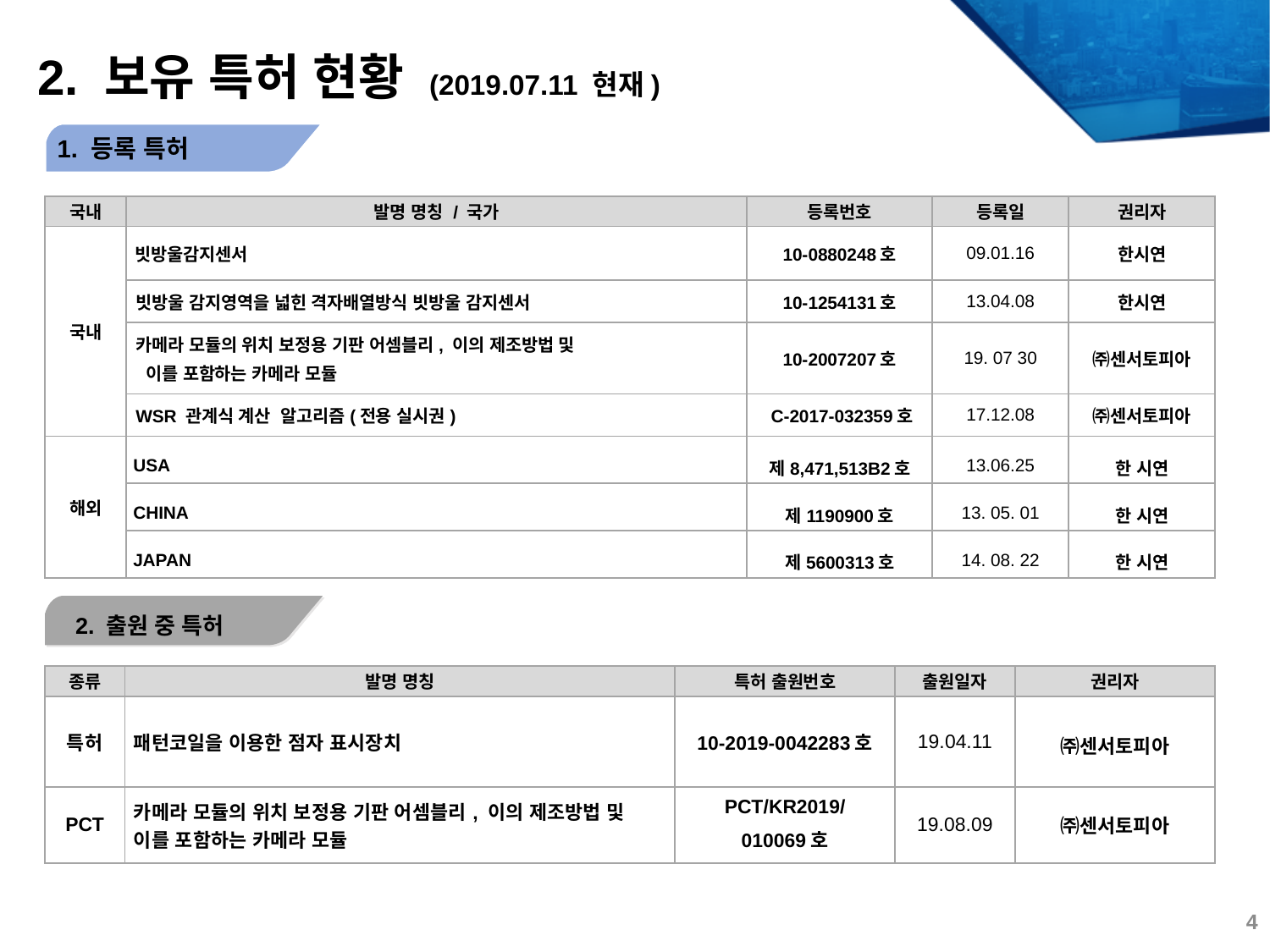

# 2. 보유 특허 현황 (2019.07.11 현재)
1. 등록 특허
| 국내 | 발명 명칭 / 국가 | 등록번호 | 등록일 | 권리자 |
| --- | --- | --- | --- | --- |
| 국내 | 빗방울감지센서 | 10-0880248호 | 09.01.16 | 한시연 |
|  | 빗방울 감지영역을 넓힌 격자배열방식 빗방울 감지센서 | 10-1254131호 | 13.04.08 | 한시연 |
|  | 카메라 모듈의 위치 보정용 기판 어셈블리, 이의 제조방법 및 이를 포함하는 카메라 모듈 | 10-2007207호 | 19. 07 30 | ㈜센서토피아 |
|  | WSR 관계식 계산 알고리즘(전용 실시권) | C-2017-032359호 | 17.12.08 | ㈜센서토피아 |
| 해외 | USA | 제8,471,513B2호 | 13.06.25 | 한 시연 |
|  | CHINA | 제1190900호 | 13. 05. 01 | 한 시연 |
|  | JAPAN | 제5600313호 | 14. 08. 22 | 한 시연 |

2. 출원 중 특허
| 종류 | 발명 명칭 | 특허 출원번호 | 출원일자 | 권리자 |
| --- | --- | --- | --- | --- |
| 특허 | 패턴코일을 이용한 점자 표시장치 | 10-2019-0042283호 | 19.04.11 | ㈜센서토피아 |
| PCT | 카메라 모듈의 위치 보정용 기판 어셈블리, 이의 제조방법 및 이를 포함하는 카메라 모듈 | PCT/KR2019/ 010069호 | 19.08.09 | ㈜센서토피아 |
4